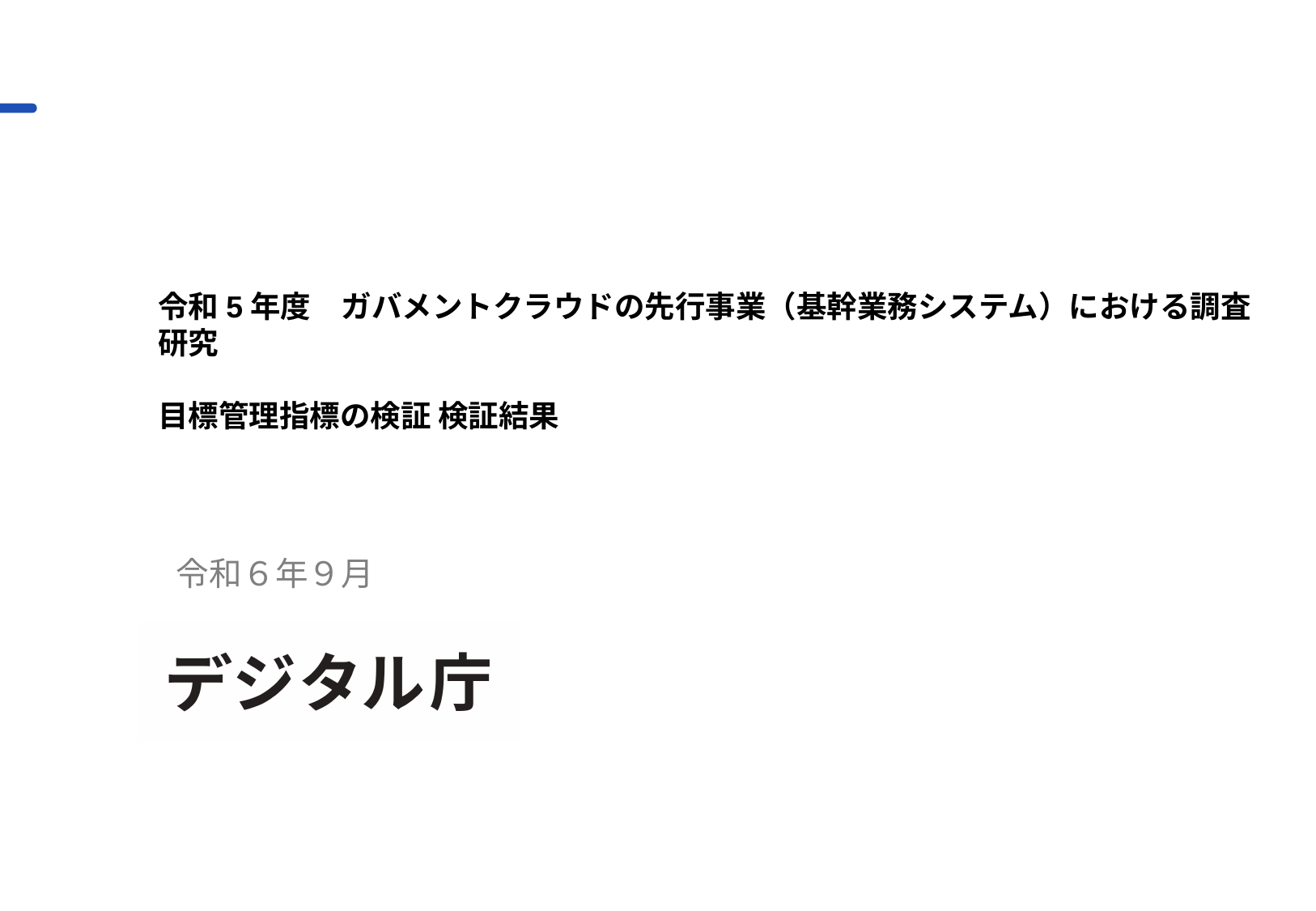

# 令和5年度　ガバメントクラウドの先行事業（基幹業務システム）における調査研究 目標管理指標の検証 検証結果
令和６年９月